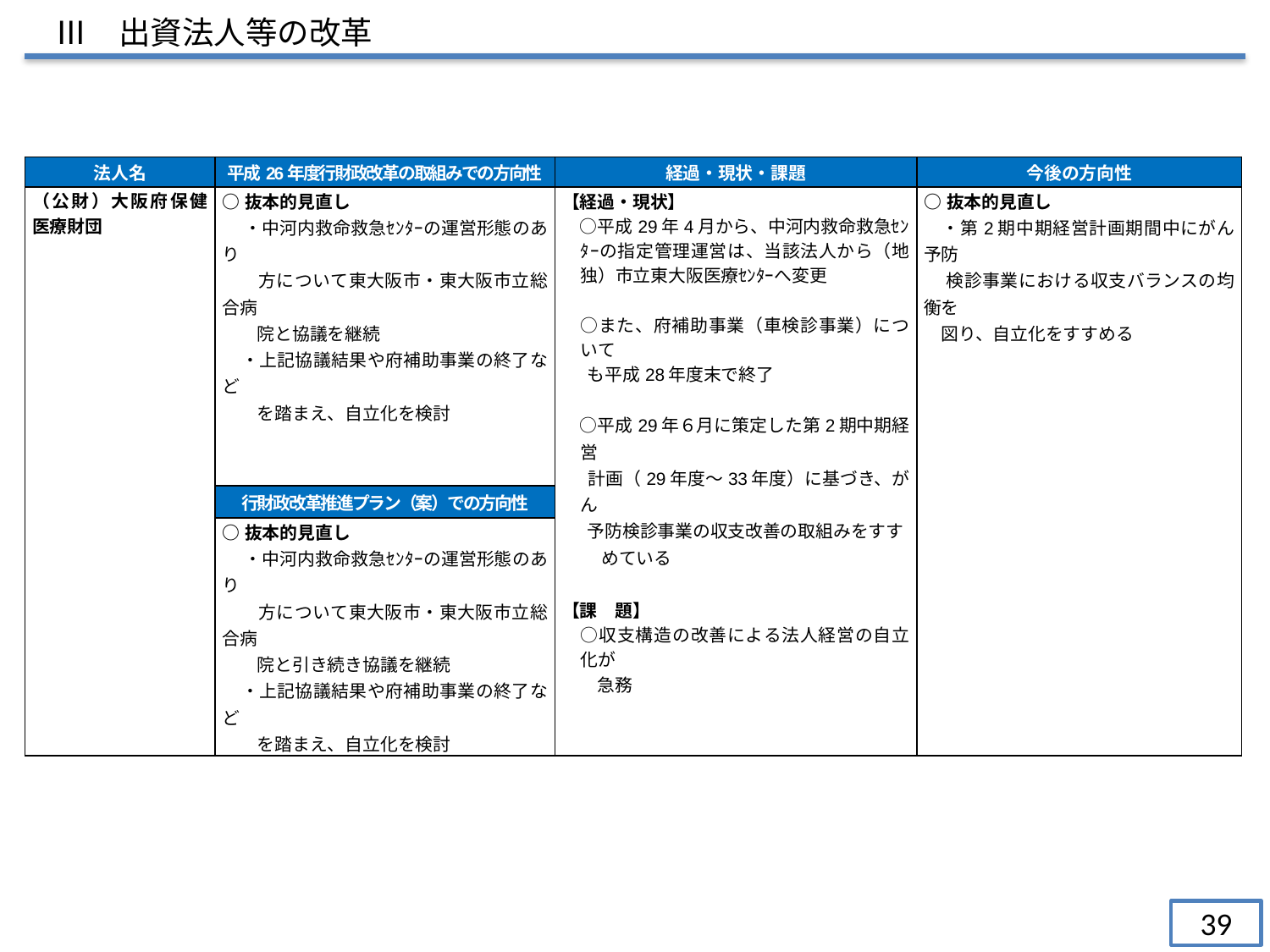

Ⅲ　出資法人等の改革
| 法人名 | 平成26年度行財政改革の取組みでの方向性 | 経過・現状・課題 | 今後の方向性 |
| --- | --- | --- | --- |
| （公財）大阪府保健医療財団 | ○抜本的見直し 　 ・中河内救命救急ｾﾝﾀｰの運営形態のあり 　　方について東大阪市・東大阪市立総合病 　　院と協議を継続 ・上記協議結果や府補助事業の終了など 　　を踏まえ、自立化を検討 | 【経過・現状】 　○平成29年4月から、中河内救命救急ｾﾝﾀｰの指定管理運営は、当該法人から（地独）市立東大阪医療ｾﾝﾀｰへ変更 　○また、府補助事業（車検診事業）について も平成28年度末で終了 　○平成29年６月に策定した第2期中期経営 計画（29年度～33年度）に基づき、がん 予防検診事業の収支改善の取組みをすす 　　 めている 【課　題】 　○収支構造の改善による法人経営の自立化が 　　急務 | ○抜本的見直し 　・第2期中期経営計画期間中にがん予防 　 検診事業における収支バランスの均衡を 図り、自立化をすすめる |
|  | 行財政改革推進プラン（案）での方向性 |  |  |
|  | ○抜本的見直し 　 ・中河内救命救急ｾﾝﾀｰの運営形態のあり 　　方について東大阪市・東大阪市立総合病 　　院と引き続き協議を継続 ・上記協議結果や府補助事業の終了など 　　を踏まえ、自立化を検討 |  |  |
39